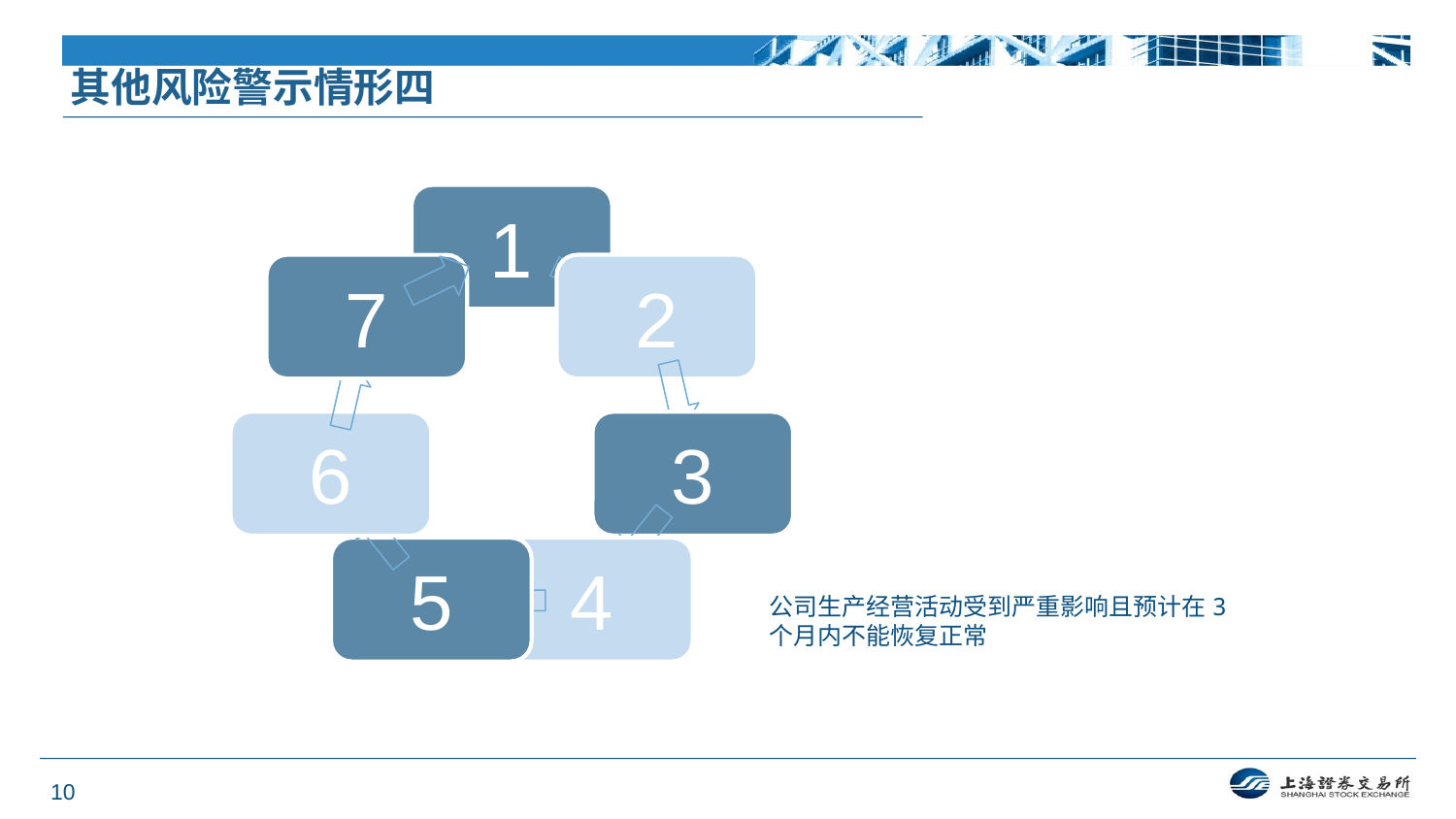

其他风险警示情形四
1
2
5
6
7
3
4
公司生产经营活动受到严重影响且预计在3个月内不能恢复正常
10